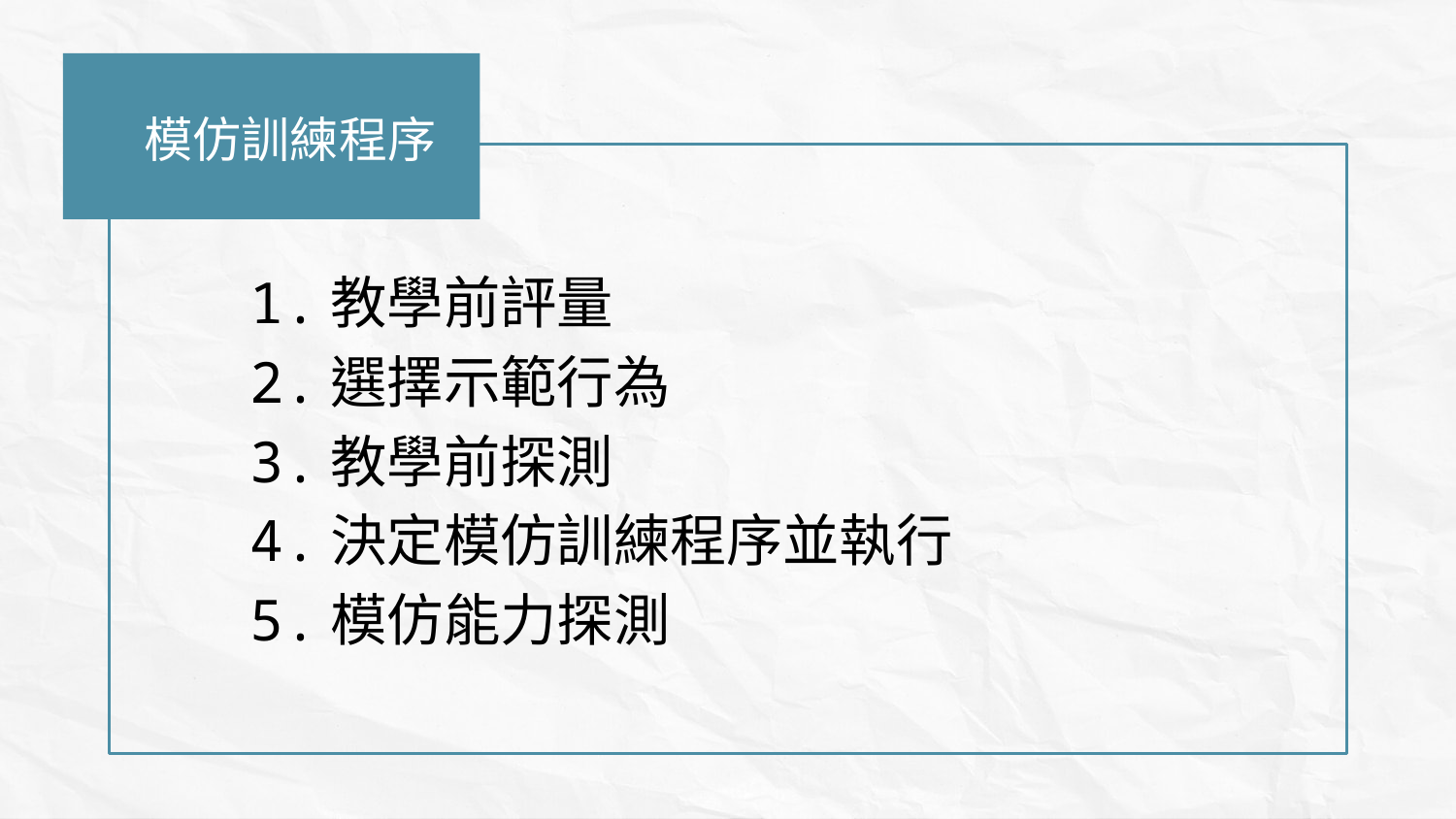

模仿訓練程序

1.教學前評量
2.選擇示範行為
3.教學前探測
4.決定模仿訓練程序並執行
5.模仿能力探測